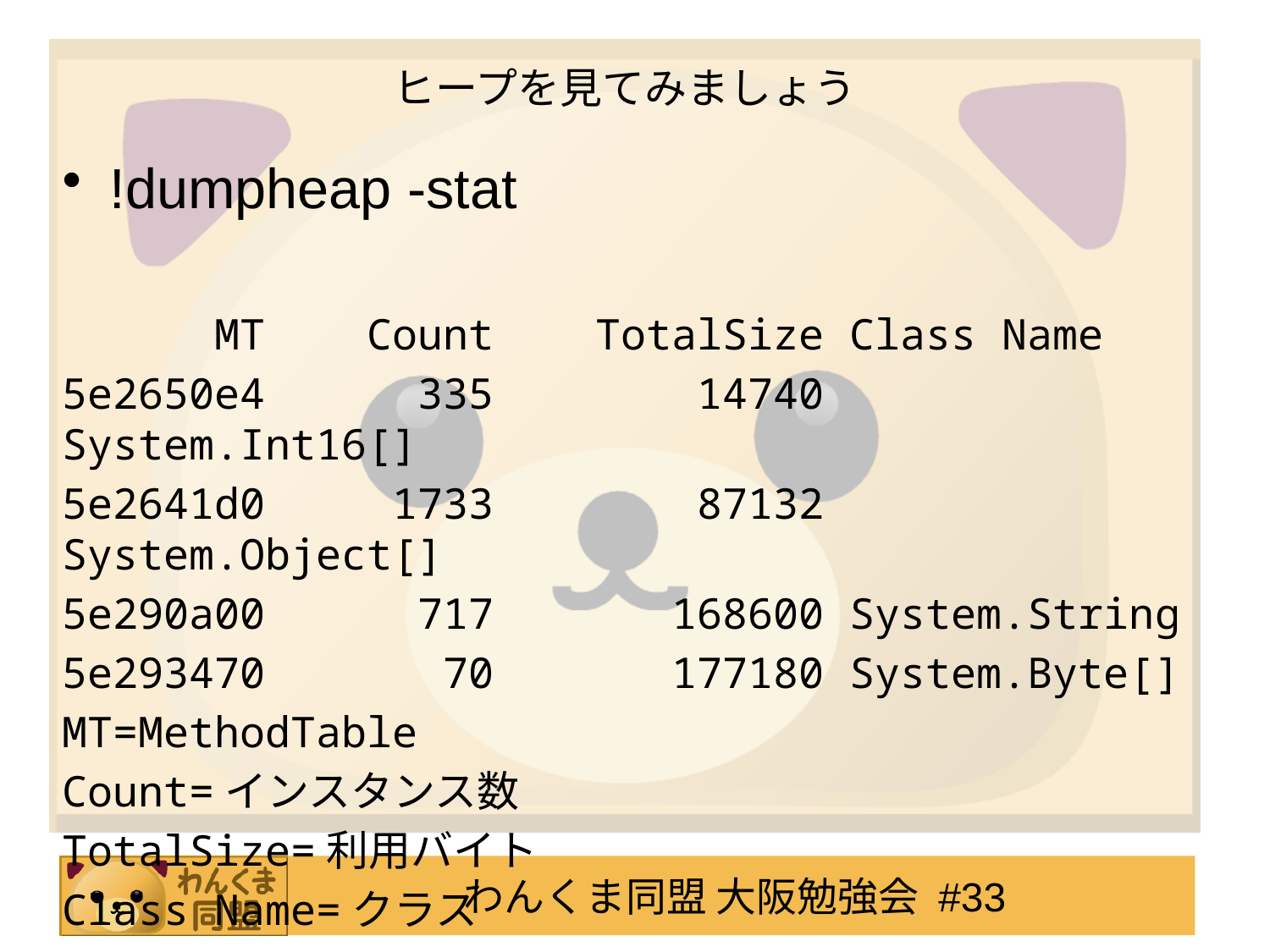

# ヒープを見てみましょう
!dumpheap -stat

      MT    Count    TotalSize Class Name
5e2650e4      335        14740 System.Int16[]
5e2641d0     1733        87132 System.Object[]
5e290a00      717       168600 System.String
5e293470       70       177180 System.Byte[]
MT=MethodTable
Count=インスタンス数
TotalSize=利用バイト
Class Name=クラス